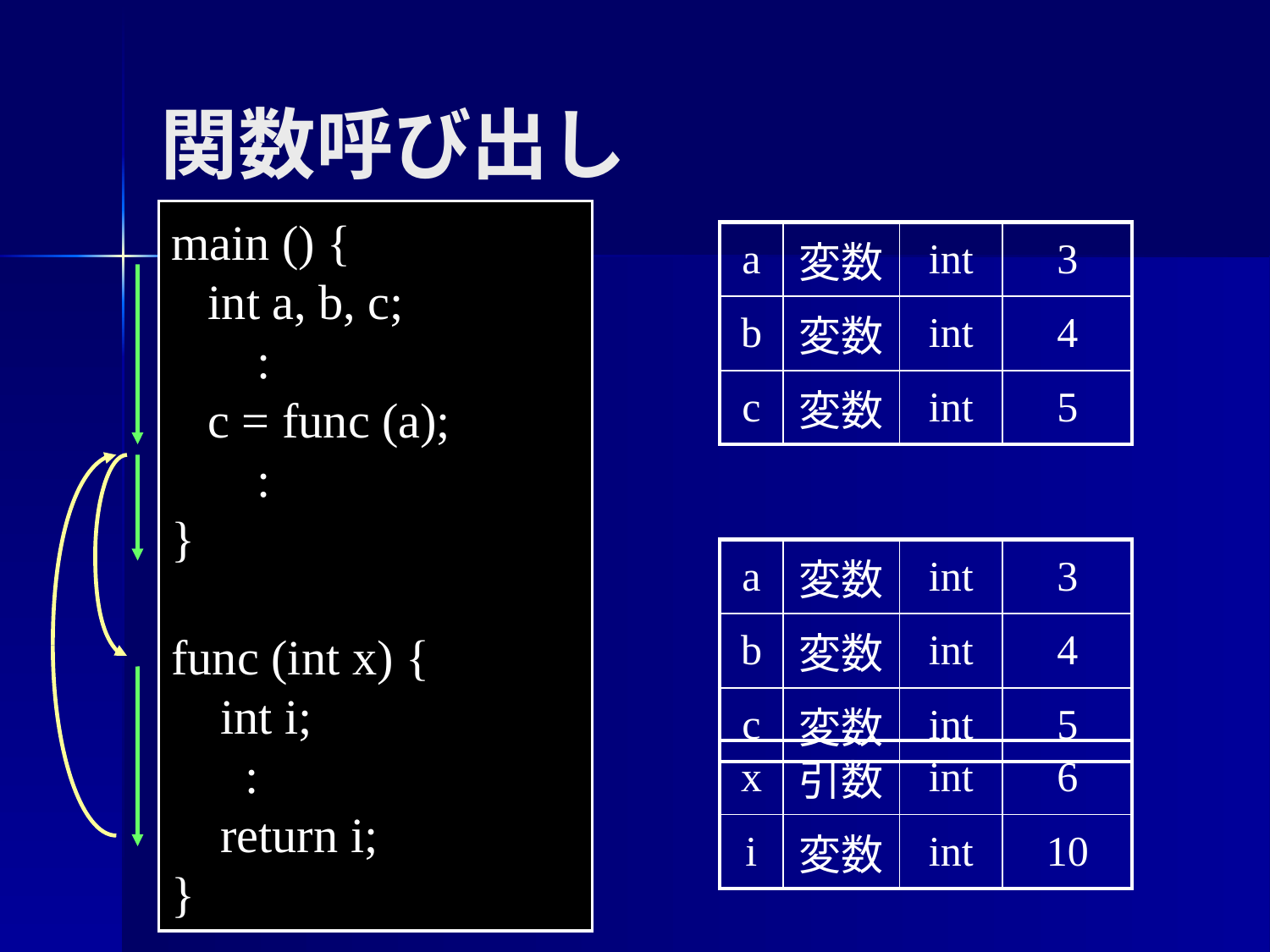

関数呼び出し
main () {
   int a, b, c;
       :
   c = func (a);
       :
}

func (int x) {
    int i;
      :
    return i;
}
| a | 変数 | int | 3 |
| --- | --- | --- | --- |
| b | 変数 | int | 4 |
| c | 変数 | int | 5 |

| a | 変数 | int | 3 |
| --- | --- | --- | --- |
| b | 変数 | int | 4 |
| c | 変数 | int | 5 |

| x | 引数 | int | 6 |
| --- | --- | --- | --- |
| i | 変数 | int | 10 |